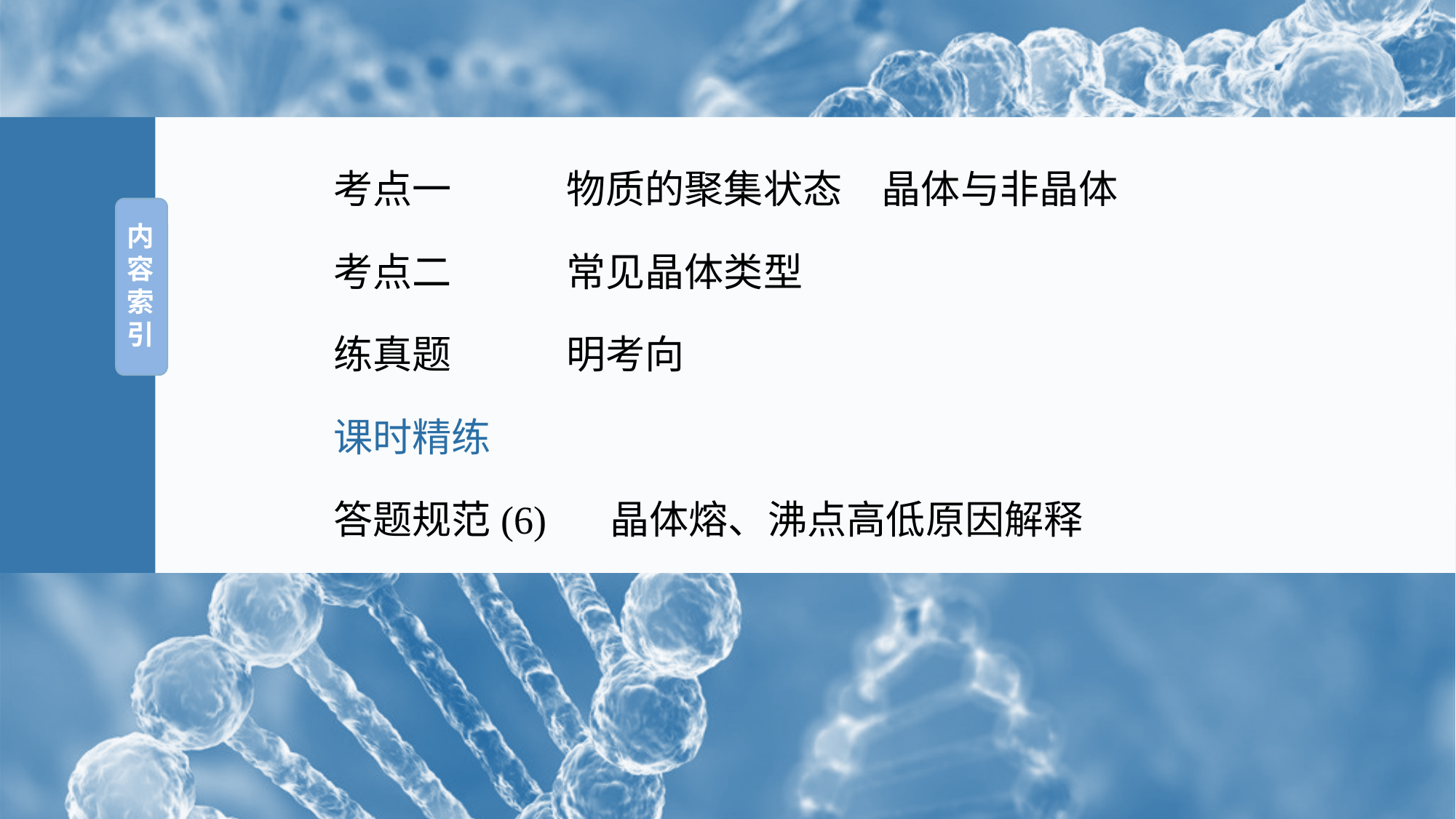

考点一　　    物质的聚集状态　晶体与非晶体

内
容
索
引
考点二　　    常见晶体类型
练真题　　    明考向
课时精练
答题规范(6)　  晶体熔、沸点高低原因解释